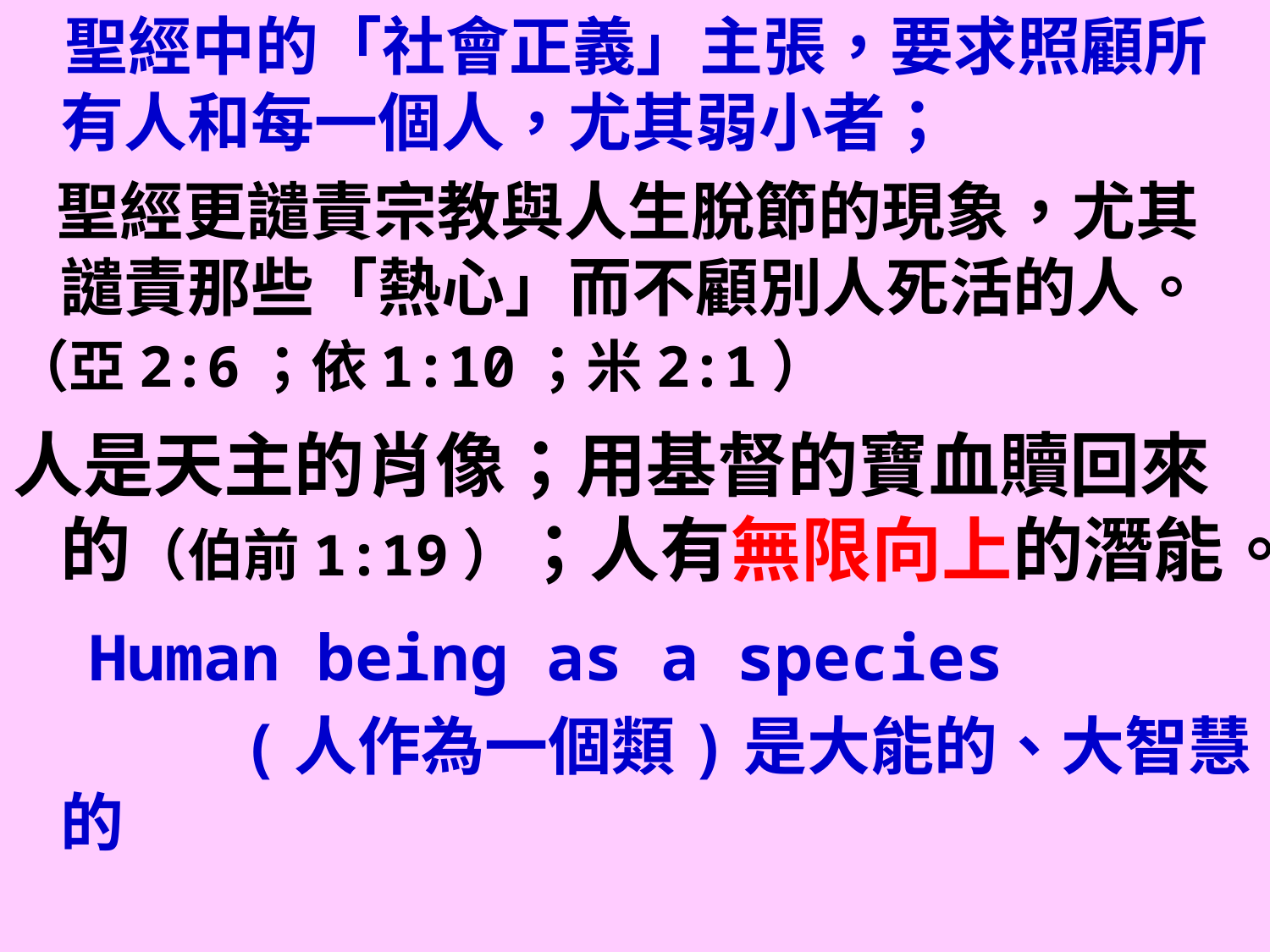

聖經中的「社會正義」主張，要求照顧所有人和每一個人，尤其弱小者；
  聖經更譴責宗教與人生脫節的現象，尤其譴責那些「熱心」而不顧別人死活的人。
（亞2:6；依1:10；米2:1）
人是天主的肖像；用基督的寶血贖回來的（伯前1:19）；人有無限向上的潛能。
  Human being as a species
      (人作為一個類)是大能的、大智慧的